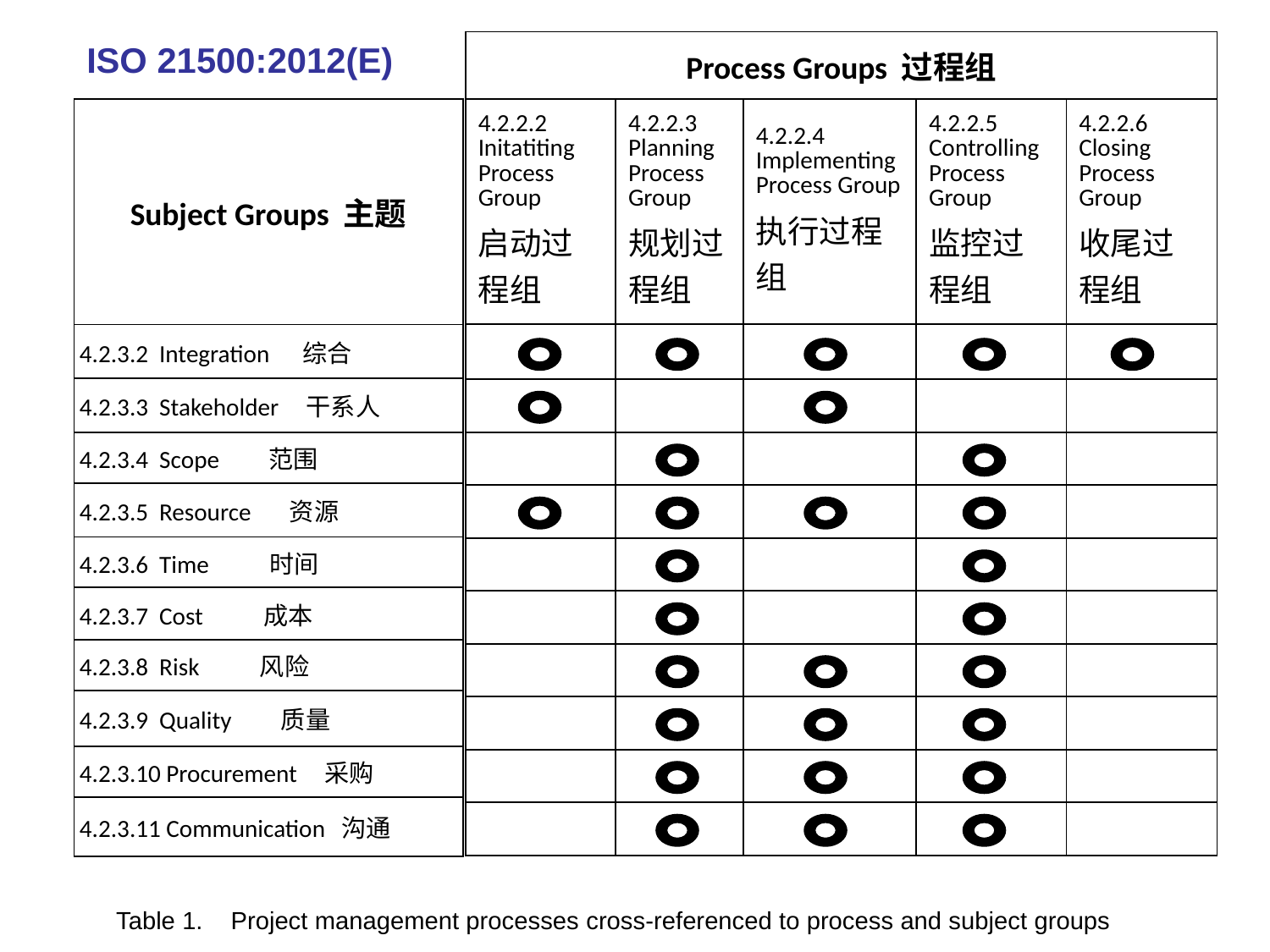

| Process Groups 过程组 |  |  |  |  |
| --- | --- | --- | --- | --- |
| 4.2.2.2 Initatiting Process Group 启动过程组 | 4.2.2.3 Planning Process Group 规划过程组 | 4.2.2.4 Implementing Process Group 执行过程组 | 4.2.2.5 Controlling Process Group 监控过程组 | 4.2.2.6 Closing Process Group 收尾过程组 |
|  |  |  |  |  |
|  |  |  |  |  |
|  |  |  |  |  |
|  |  |  |  |  |
|  |  |  |  |  |
|  |  |  |  |  |
|  |  |  |  |  |
|  |  |  |  |  |
|  |  |  |  |  |
|  |  |  |  |  |
ISO 21500:2012(E)
| Subject Groups 主题 |
| --- |
| 4.2.3.2 Integration 综合 |
| 4.2.3.3 Stakeholder 干系人 |
| 4.2.3.4 Scope 范围 |
| 4.2.3.5 Resource 资源 |
| 4.2.3.6 Time 时间 |
| 4.2.3.7 Cost 成本 |
| 4.2.3.8 Risk 风险 |
| 4.2.3.9 Quality 质量 |
| 4.2.3.10 Procurement 采购 |
| 4.2.3.11 Communication 沟通 |

Table 1.    Project management processes cross-referenced to process and subject groups